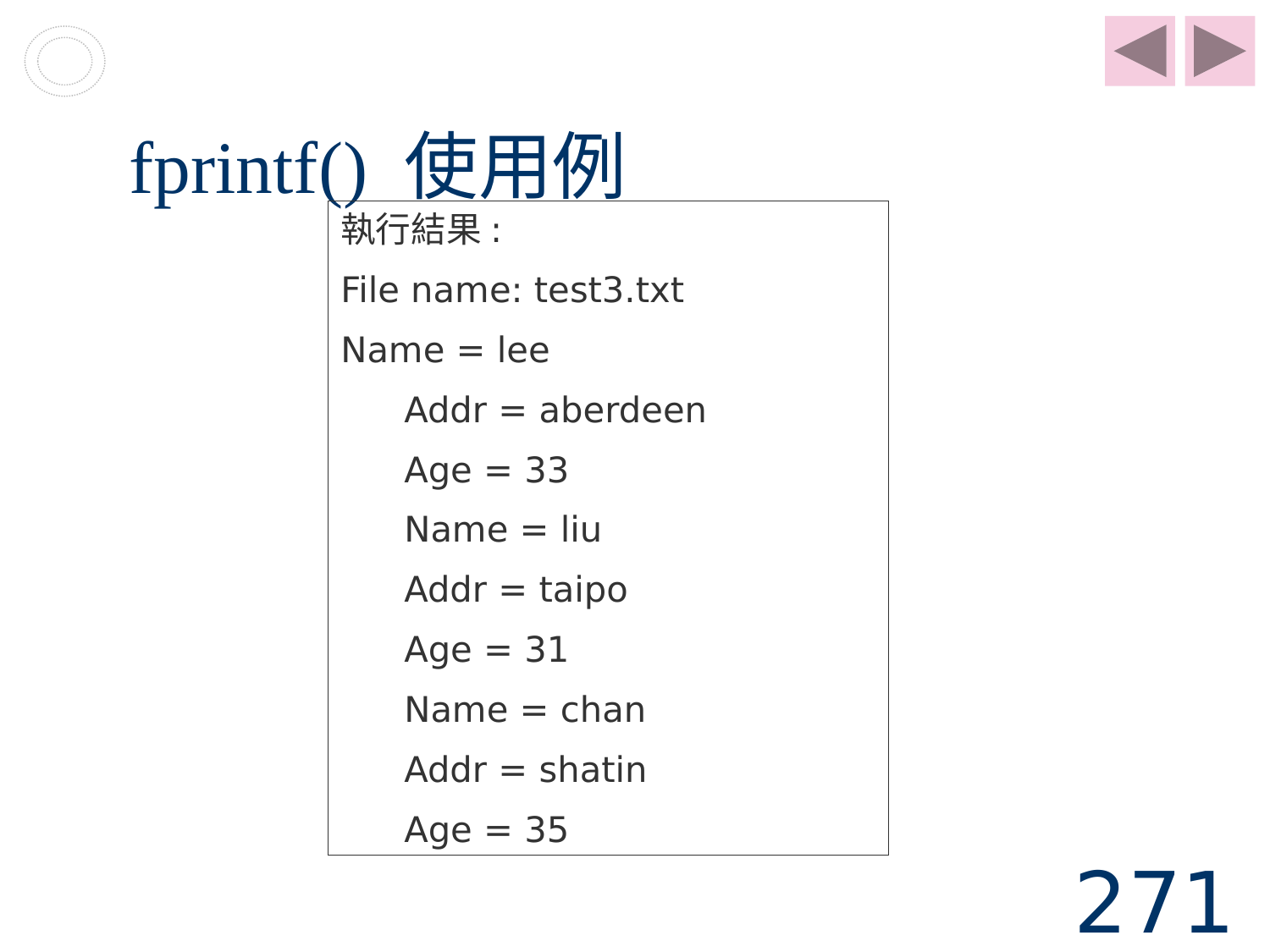

# fprintf() 使用例
執行結果:
File name: test3.txt
Name = lee
Addr = aberdeen
Age = 33
Name = liu
Addr = taipo
Age = 31
Name = chan
Addr = shatin
Age = 35
271